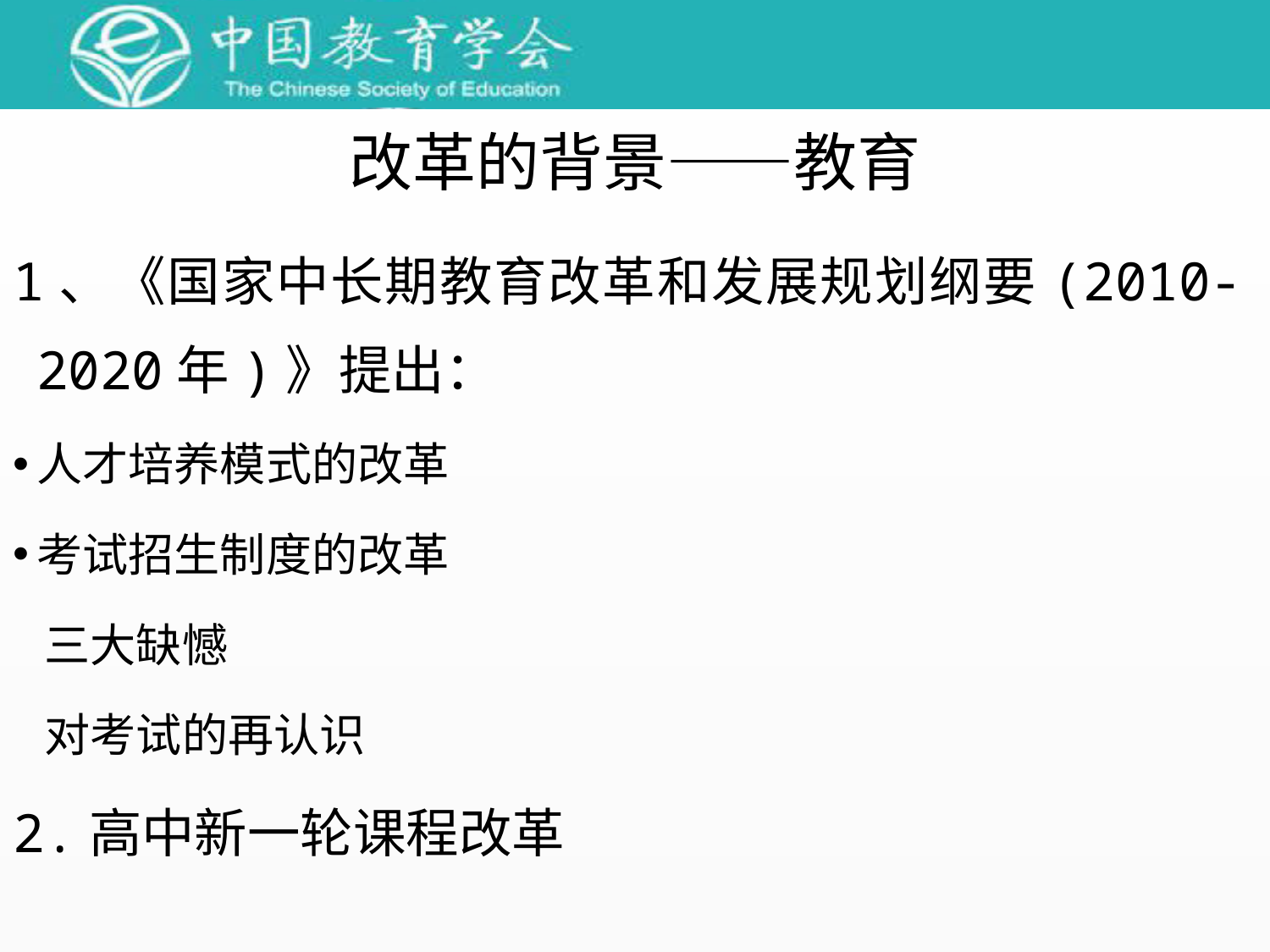

改革的背景——教育
1、《国家中长期教育改革和发展规划纲要(2010-2020年)》提出：
人才培养模式的改革
考试招生制度的改革
  三大缺憾
  对考试的再认识
2.高中新一轮课程改革